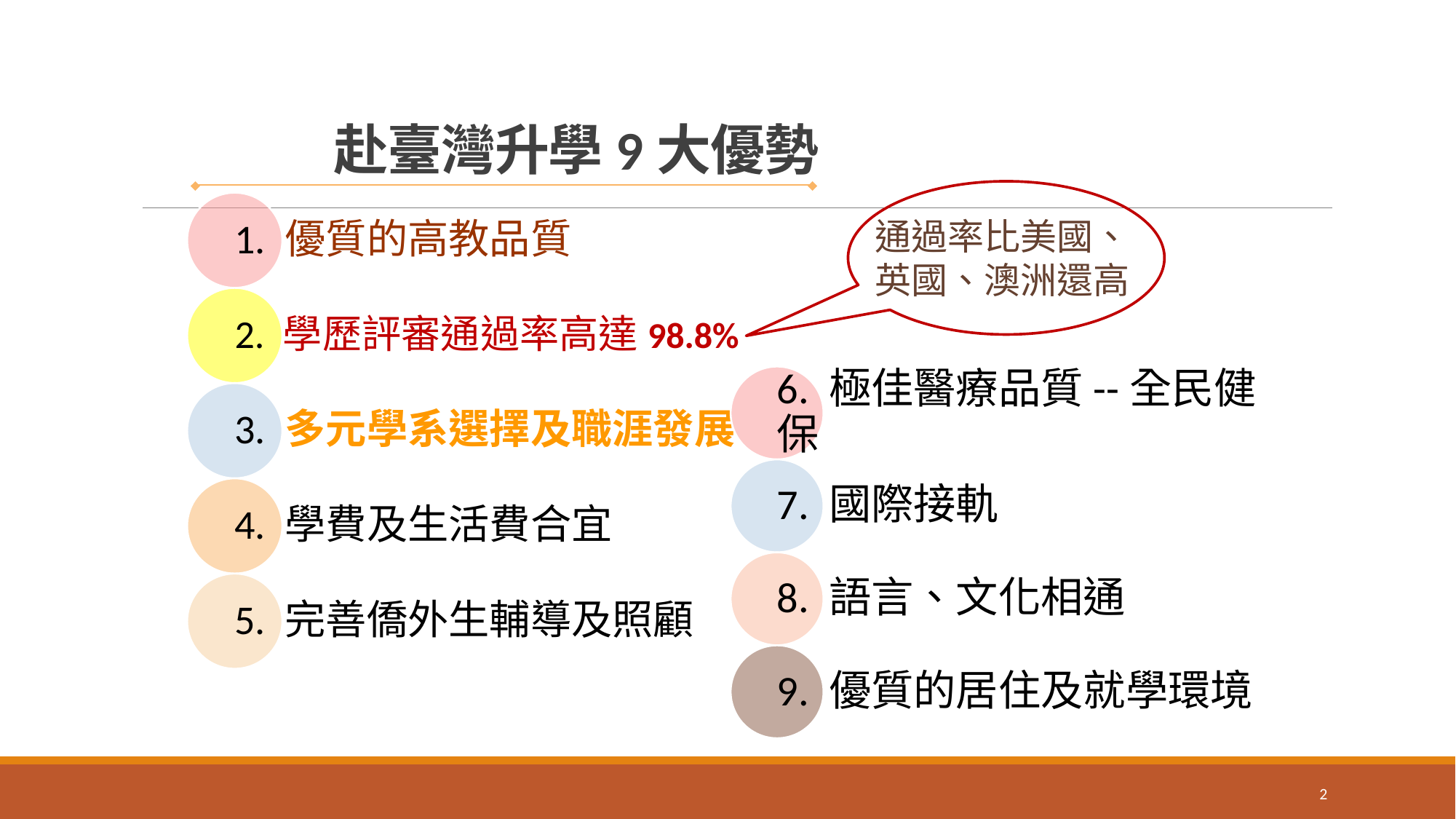

1. 優質的高教品質
2. 學歷評審通過率高達98.8%
3. 多元學系選擇及職涯發展
4. 學費及生活費合宜
5. 完善僑外生輔導及照顧
# 赴臺灣升學9大優勢

通過率比美國、英國、澳洲還高
6. 極佳醫療品質--全民健保
7. 國際接軌
8. 語言、文化相通
9. 優質的居住及就學環境

2